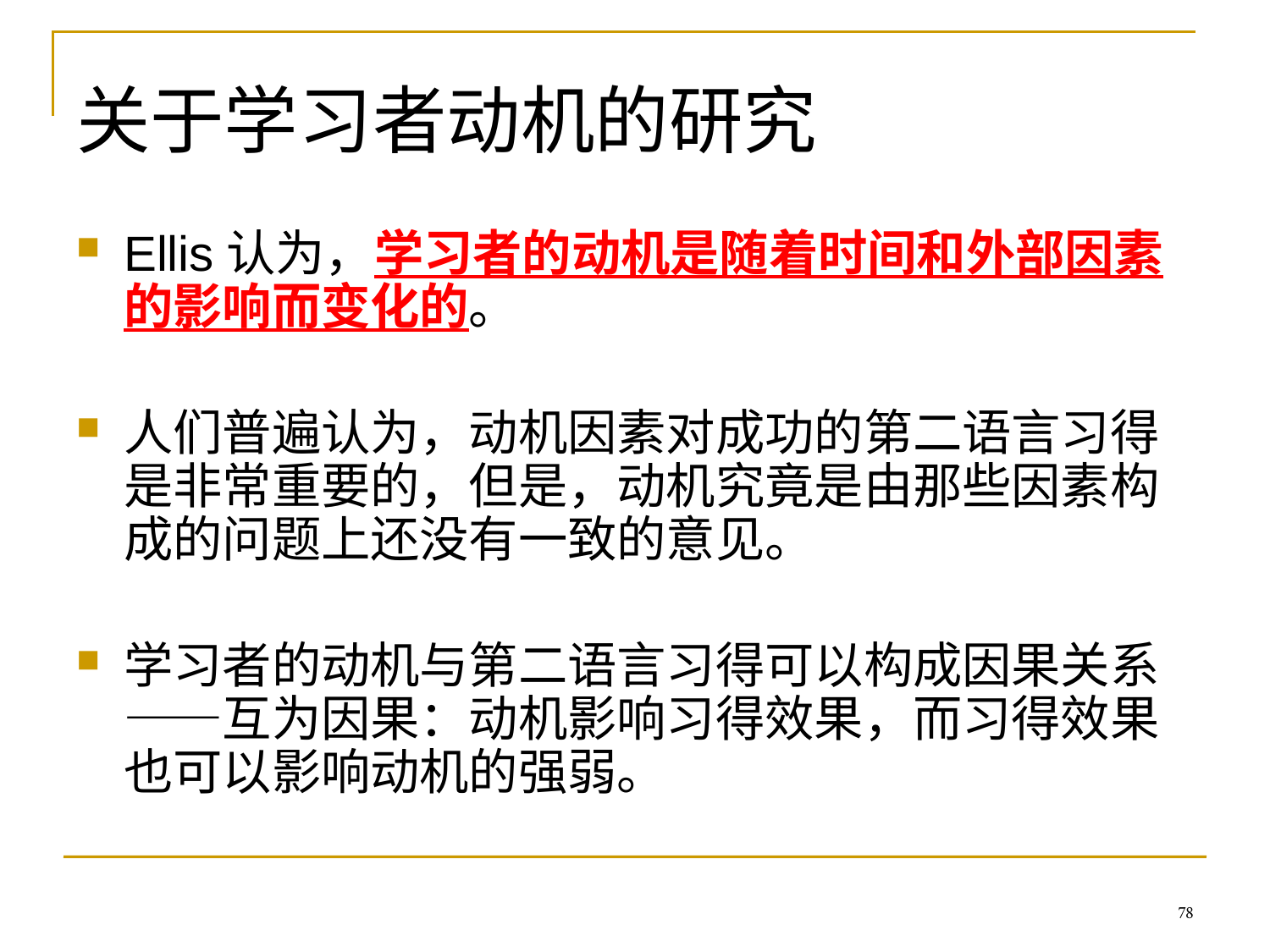

# 关于学习者动机的研究
Ellis认为，学习者的动机是随着时间和外部因素的影响而变化的。

人们普遍认为，动机因素对成功的第二语言习得是非常重要的，但是，动机究竟是由那些因素构成的问题上还没有一致的意见。

学习者的动机与第二语言习得可以构成因果关系——互为因果：动机影响习得效果，而习得效果也可以影响动机的强弱。

78